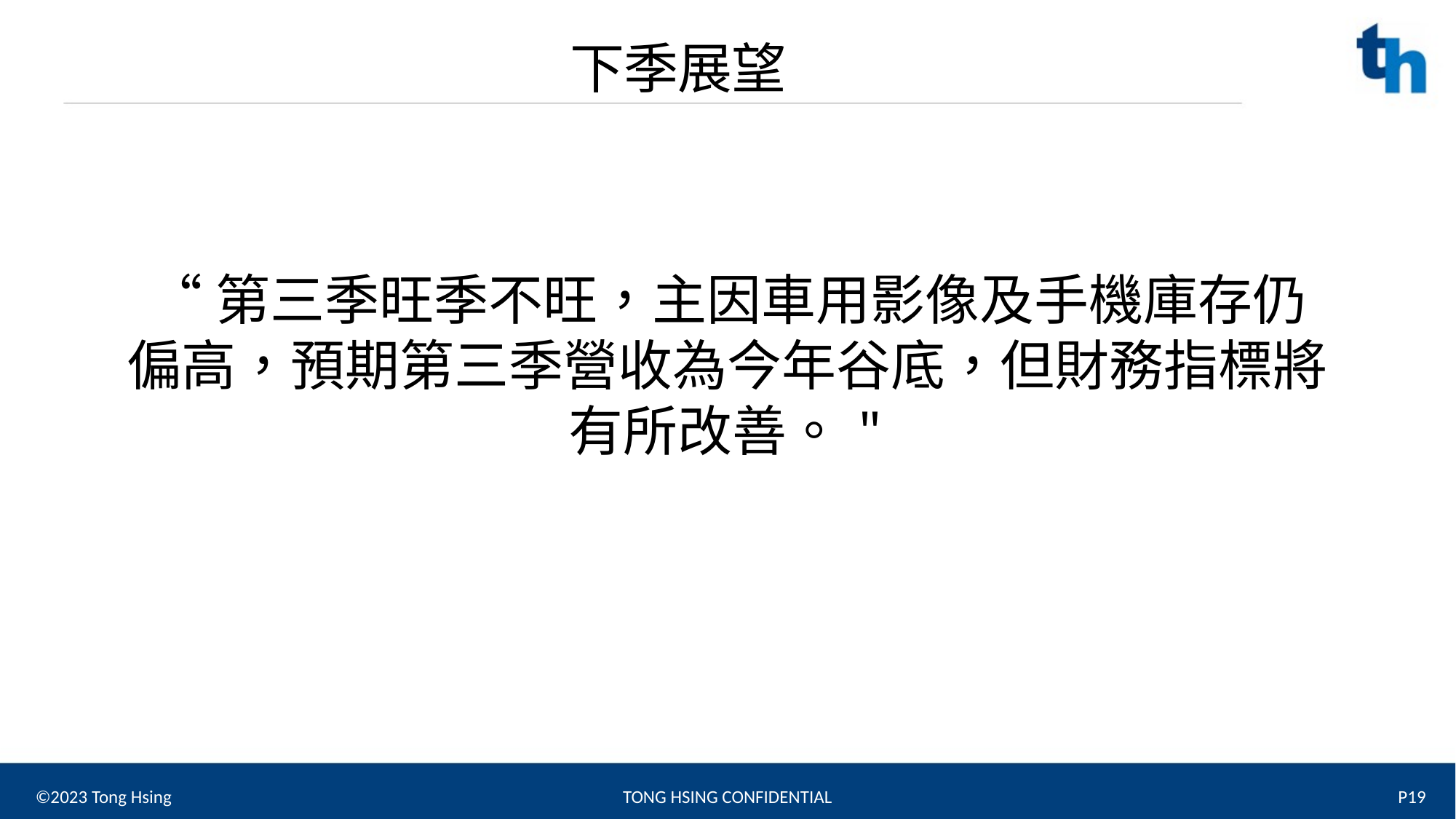

下季展望

“第三季旺季不旺，主因車用影像及手機庫存仍偏高，預期第三季營收為今年谷底，但財務指標將有所改善。"
©2023 Tong Hsing
TONG HSING CONFIDENTIAL
P19